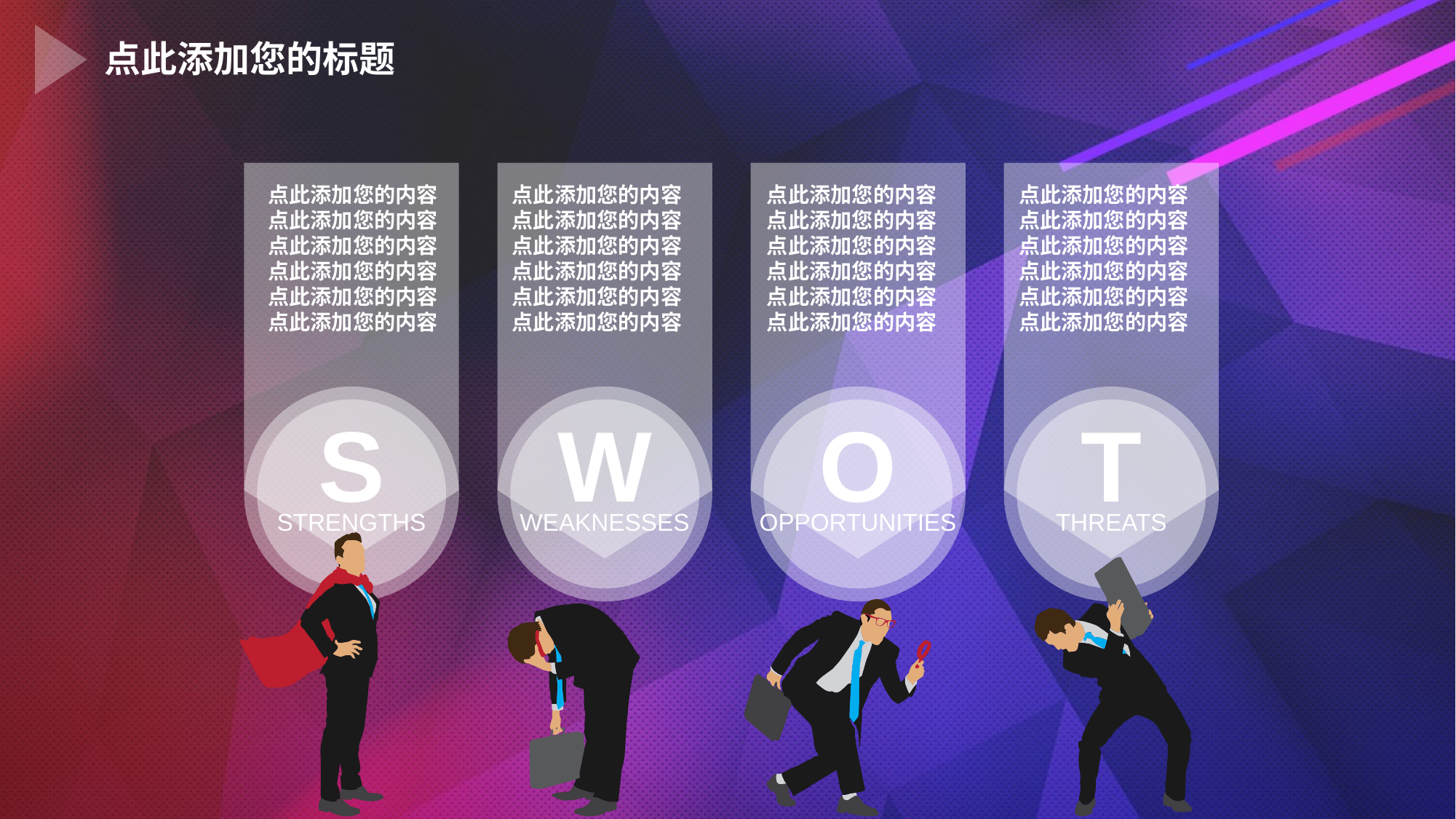

点此添加您的标题

点此添加您的内容点此添加您的内容
点此添加您的内容
点此添加您的内容
点此添加您的内容
点此添加您的内容

点此添加您的内容点此添加您的内容
点此添加您的内容
点此添加您的内容
点此添加您的内容
点此添加您的内容

点此添加您的内容点此添加您的内容
点此添加您的内容
点此添加您的内容
点此添加您的内容
点此添加您的内容

点此添加您的内容点此添加您的内容
点此添加您的内容
点此添加您的内容
点此添加您的内容
点此添加您的内容

S
W
O
T

strengths
weaknesses
opportunities
threats